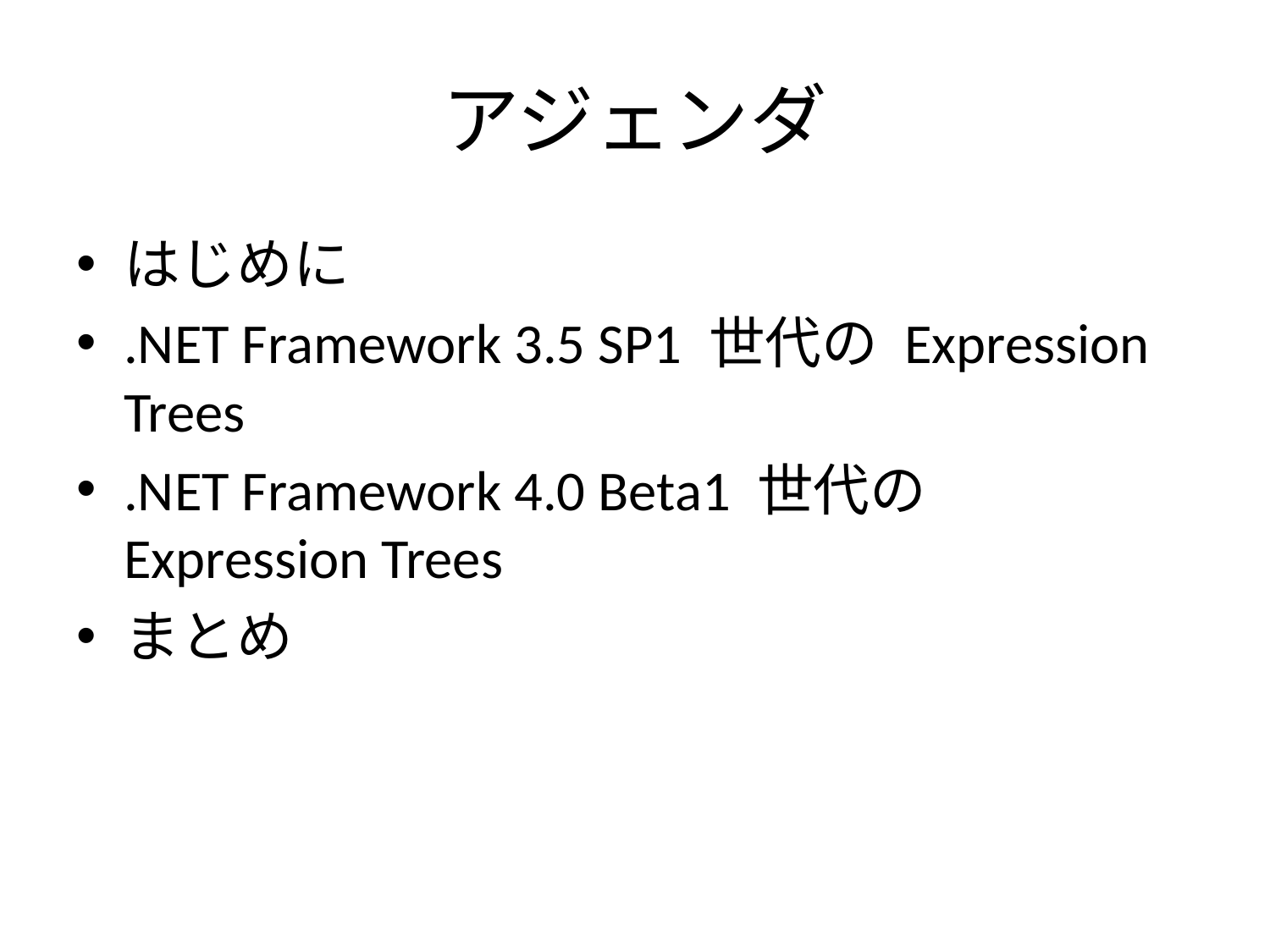

# アジェンダ
はじめに
.NET Framework 3.5 SP1 世代の Expression Trees
.NET Framework 4.0 Beta1 世代の Expression Trees
まとめ